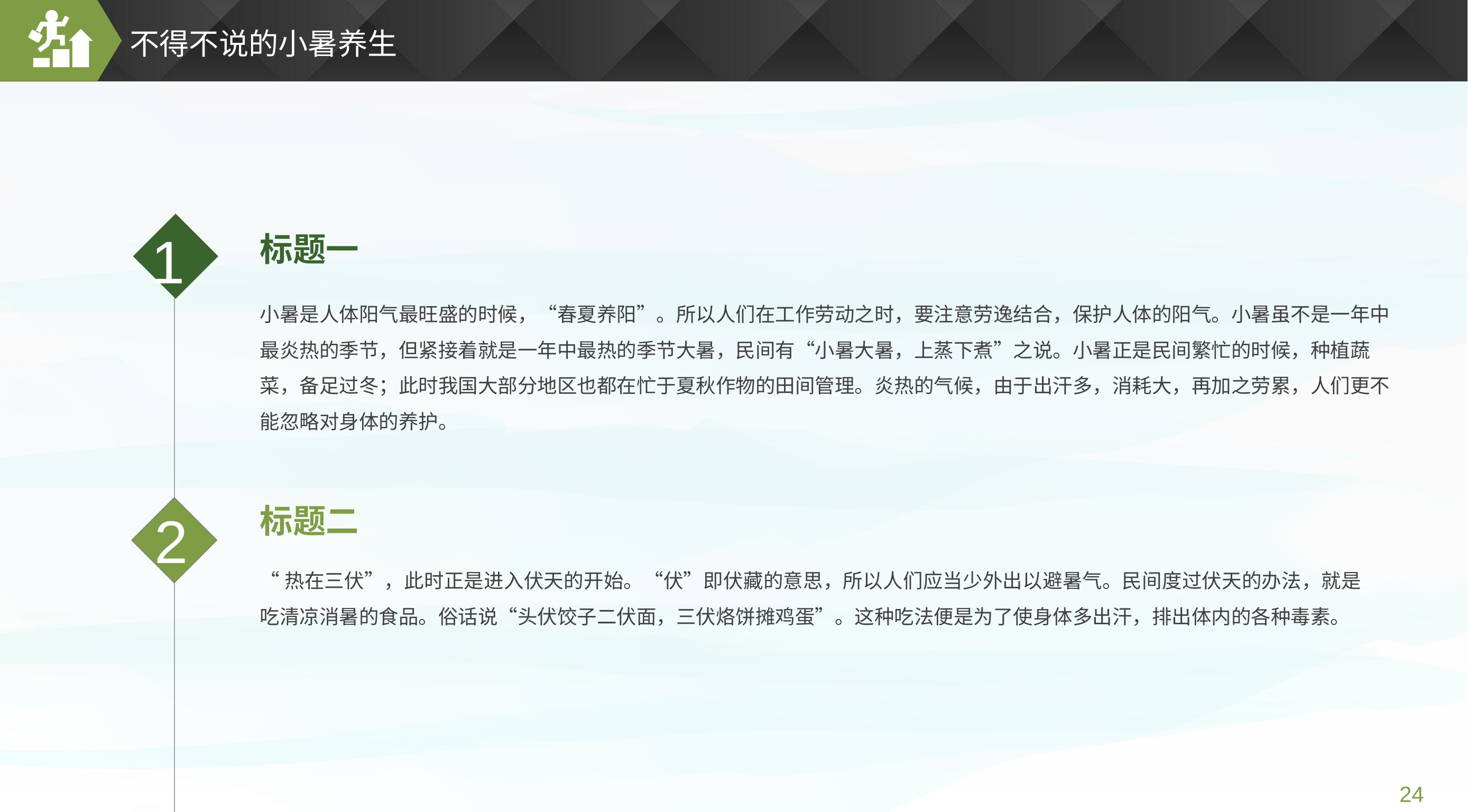

不得不说的小暑养生

1
标题一
小暑是人体阳气最旺盛的时候，“春夏养阳”。所以人们在工作劳动之时，要注意劳逸结合，保护人体的阳气。小暑虽不是一年中最炎热的季节，但紧接着就是一年中最热的季节大暑，民间有“小暑大暑，上蒸下煮”之说。小暑正是民间繁忙的时候，种植蔬菜，备足过冬；此时我国大部分地区也都在忙于夏秋作物的田间管理。炎热的气候，由于出汗多，消耗大，再加之劳累，人们更不能忽略对身体的养护。
标题二

2
“热在三伏”，此时正是进入伏天的开始。“伏”即伏藏的意思，所以人们应当少外出以避暑气。民间度过伏天的办法，就是吃清凉消暑的食品。俗话说“头伏饺子二伏面，三伏烙饼摊鸡蛋”。这种吃法便是为了使身体多出汗，排出体内的各种毒素。
24